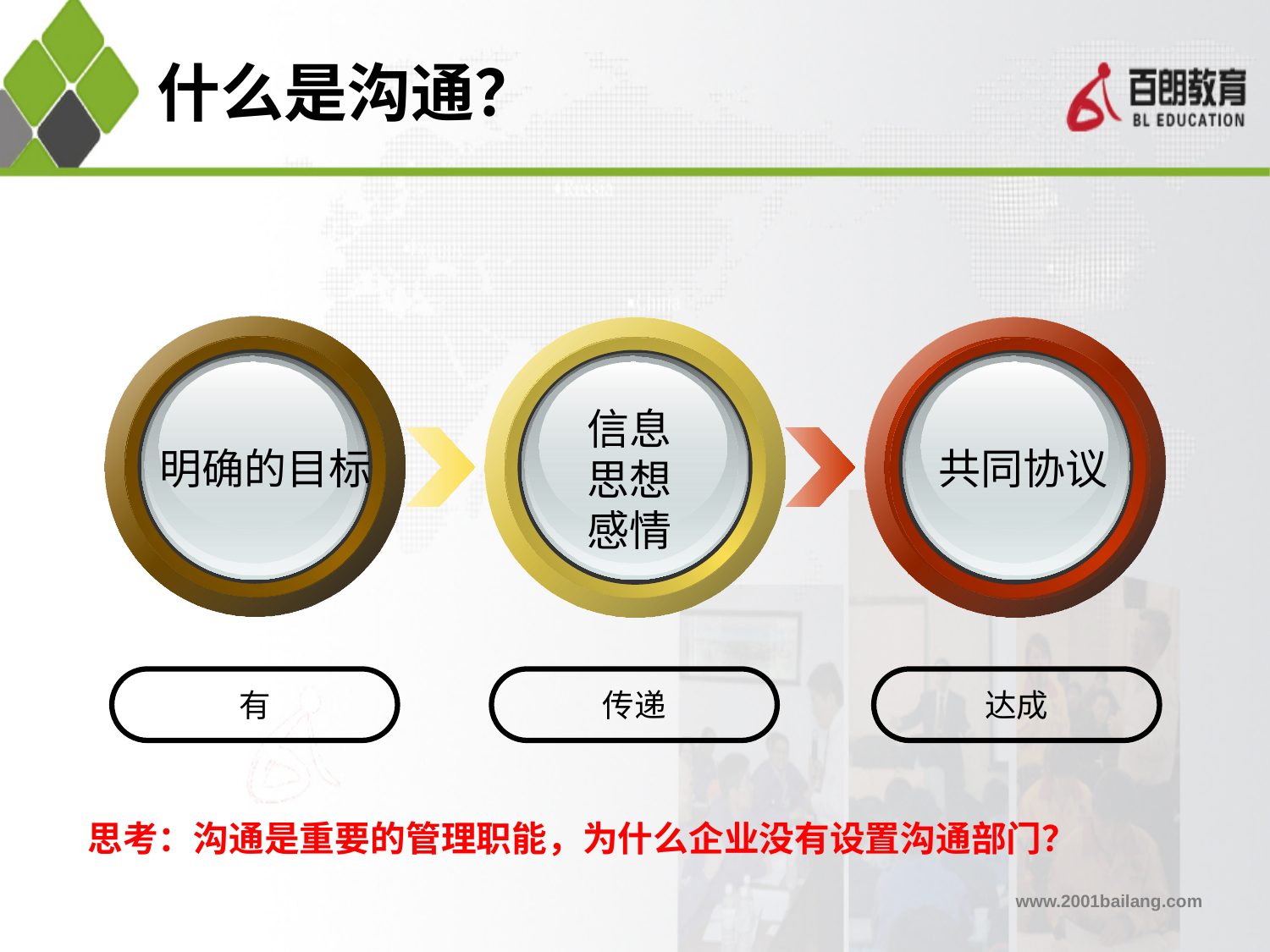

什么是沟通？

信息思想感情

明确的目标
共同协议
有
传递
达成
思考：沟通是重要的管理职能，为什么企业没有设置沟通部门？